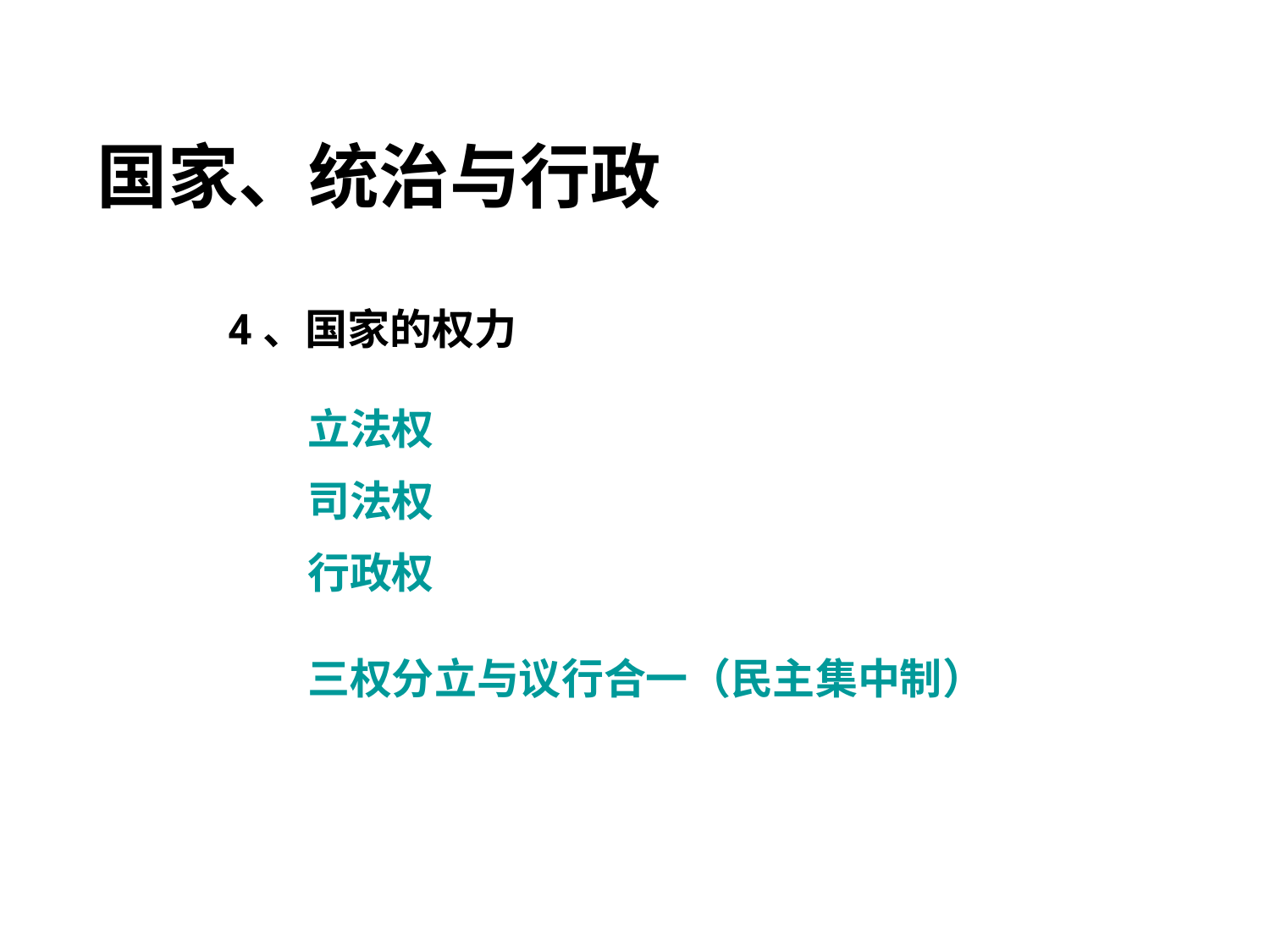

国家、统治与行政
4、国家的权力
立法权
司法权
行政权
三权分立与议行合一（民主集中制）